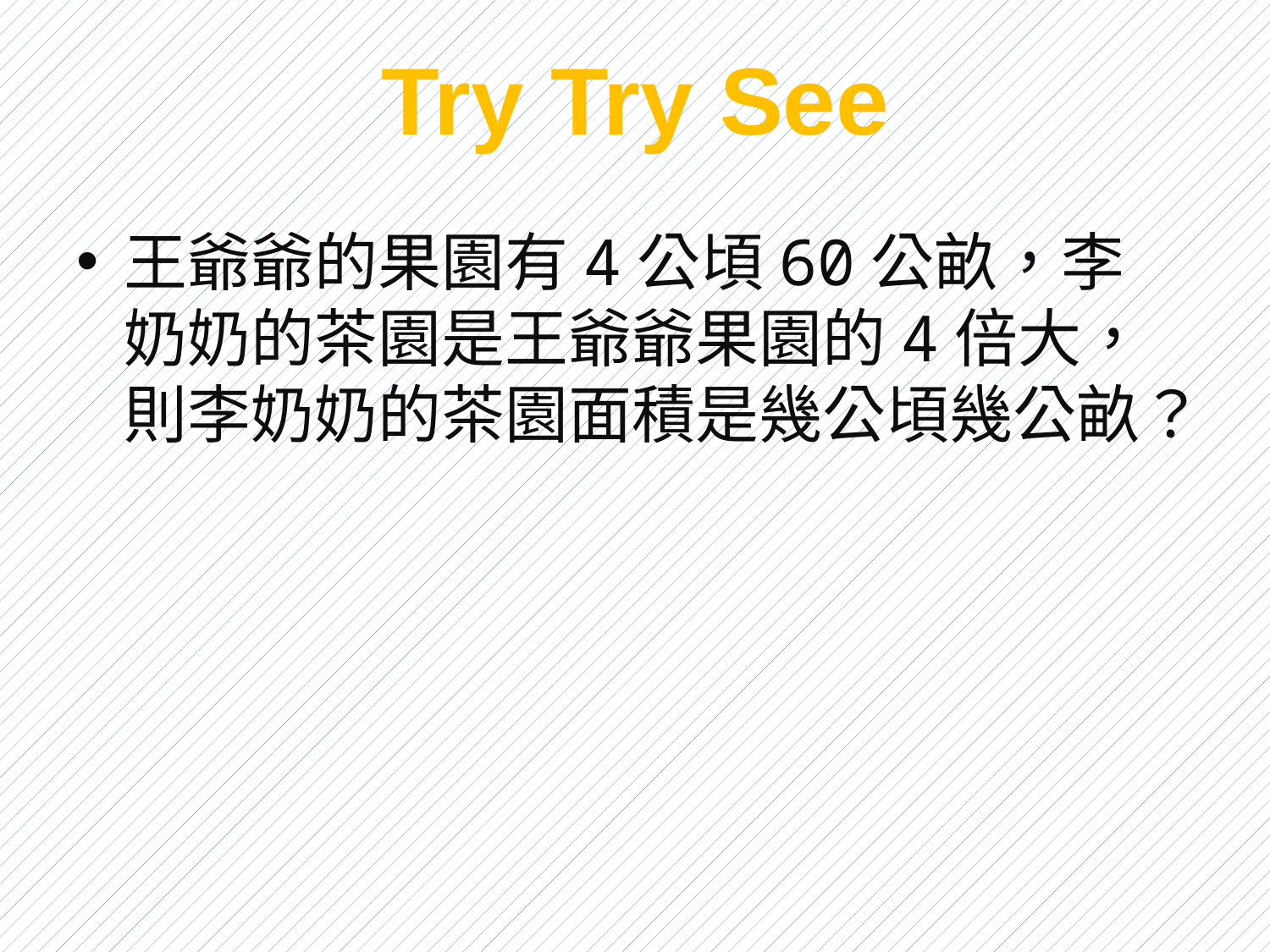

# Try Try See
王爺爺的果園有4公頃60公畝，李奶奶的茶園是王爺爺果園的4倍大，則李奶奶的茶園面積是幾公頃幾公畝？